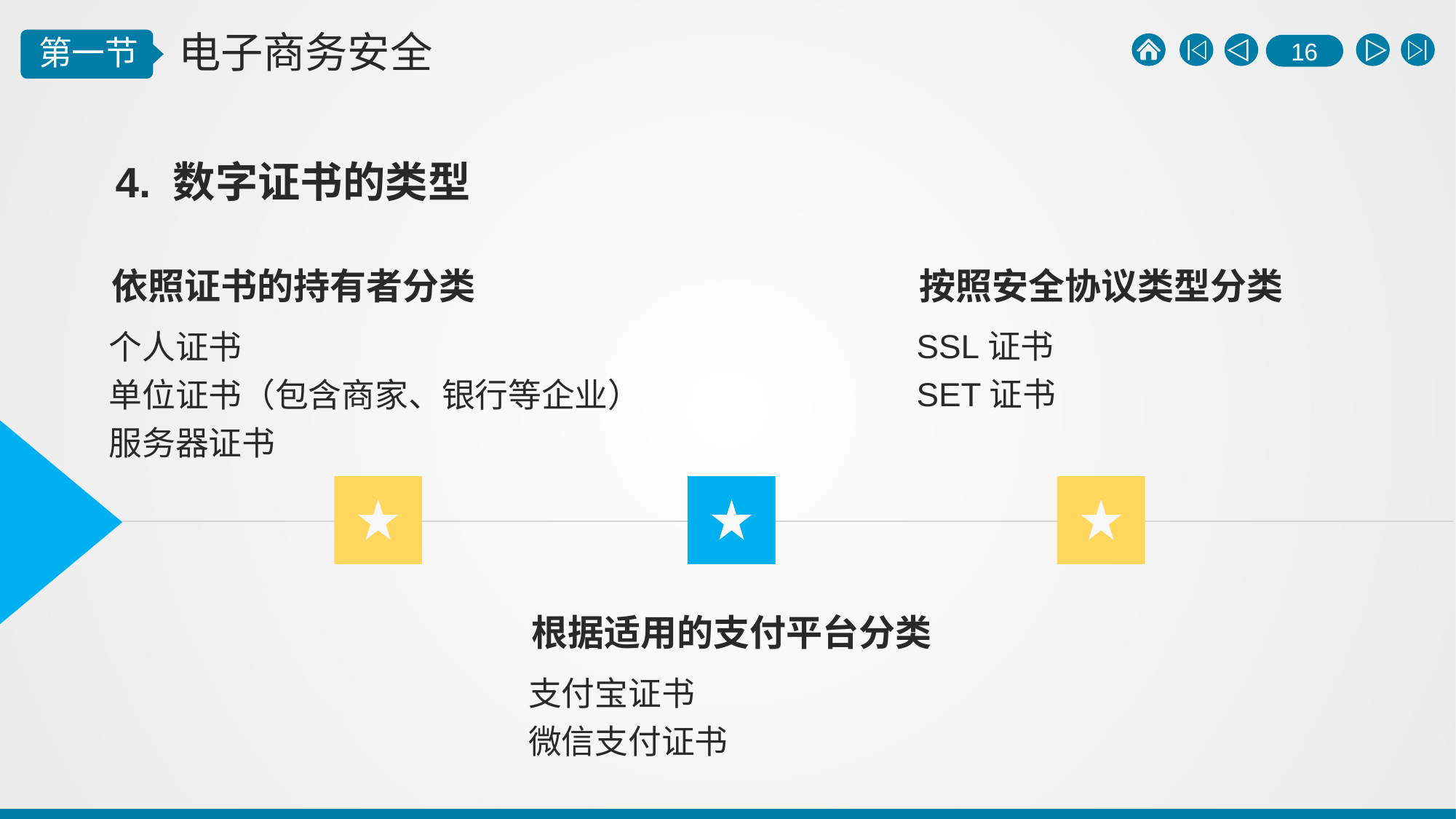

4. 数字证书的类型
依照证书的持有者分类
个人证书
单位证书（包含商家、银行等企业）
服务器证书
按照安全协议类型分类
SSL证书
SET证书

根据适用的支付平台分类
支付宝证书
微信支付证书